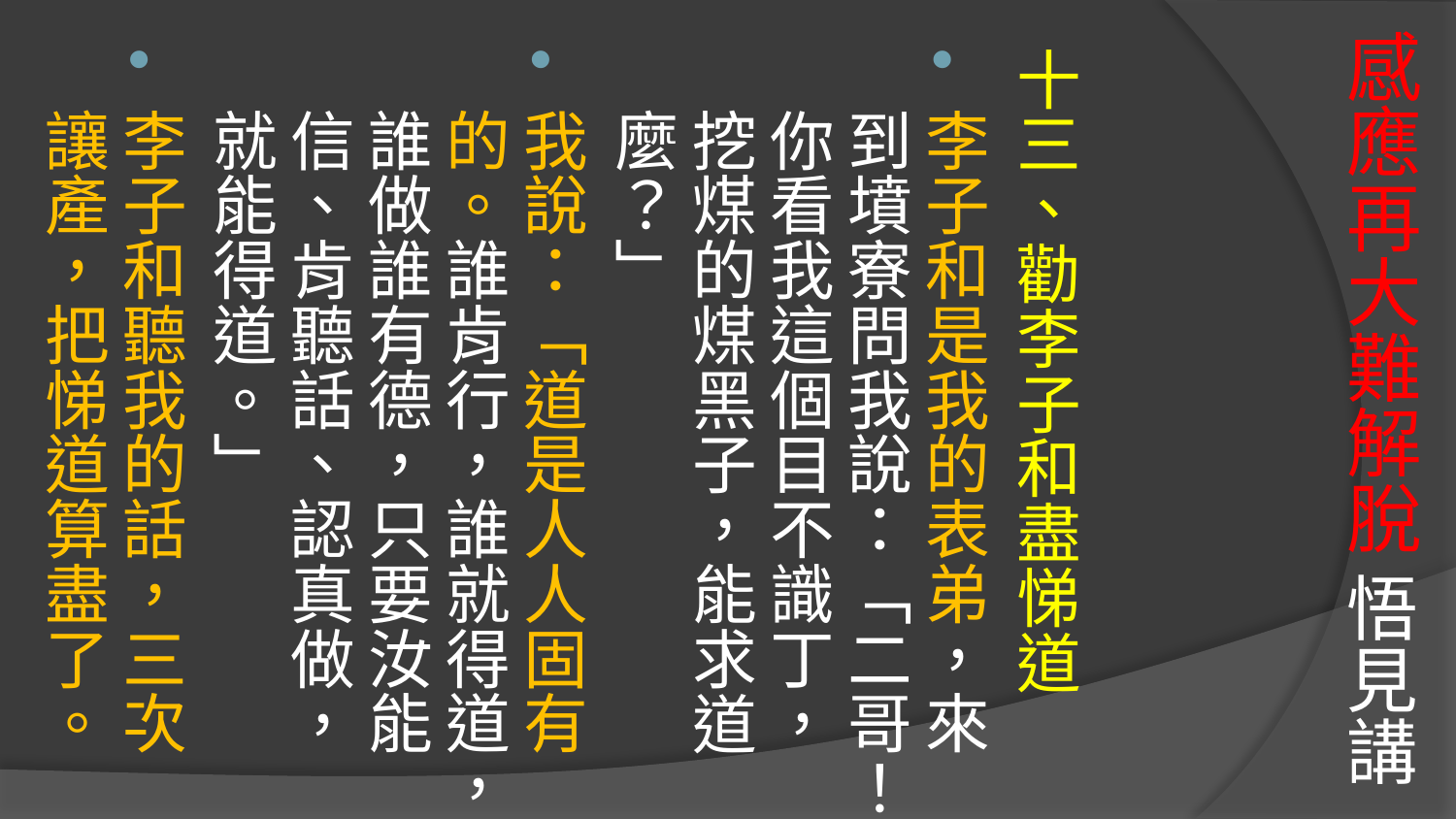

# 感應再大難解脫 悟見講
十三、勸李子和盡悌道
李子和是我的表弟，來到墳寮問我說：「二哥！你看我這個目不識丁，挖煤的煤黑子，能求道麼？」
我說：「道是人人固有的。誰肯行，誰就得道，誰做誰有德，只要汝能信、肯聽話、認真做，就能得道。」
李子和聽我的話，三次讓產，把悌道算盡了。